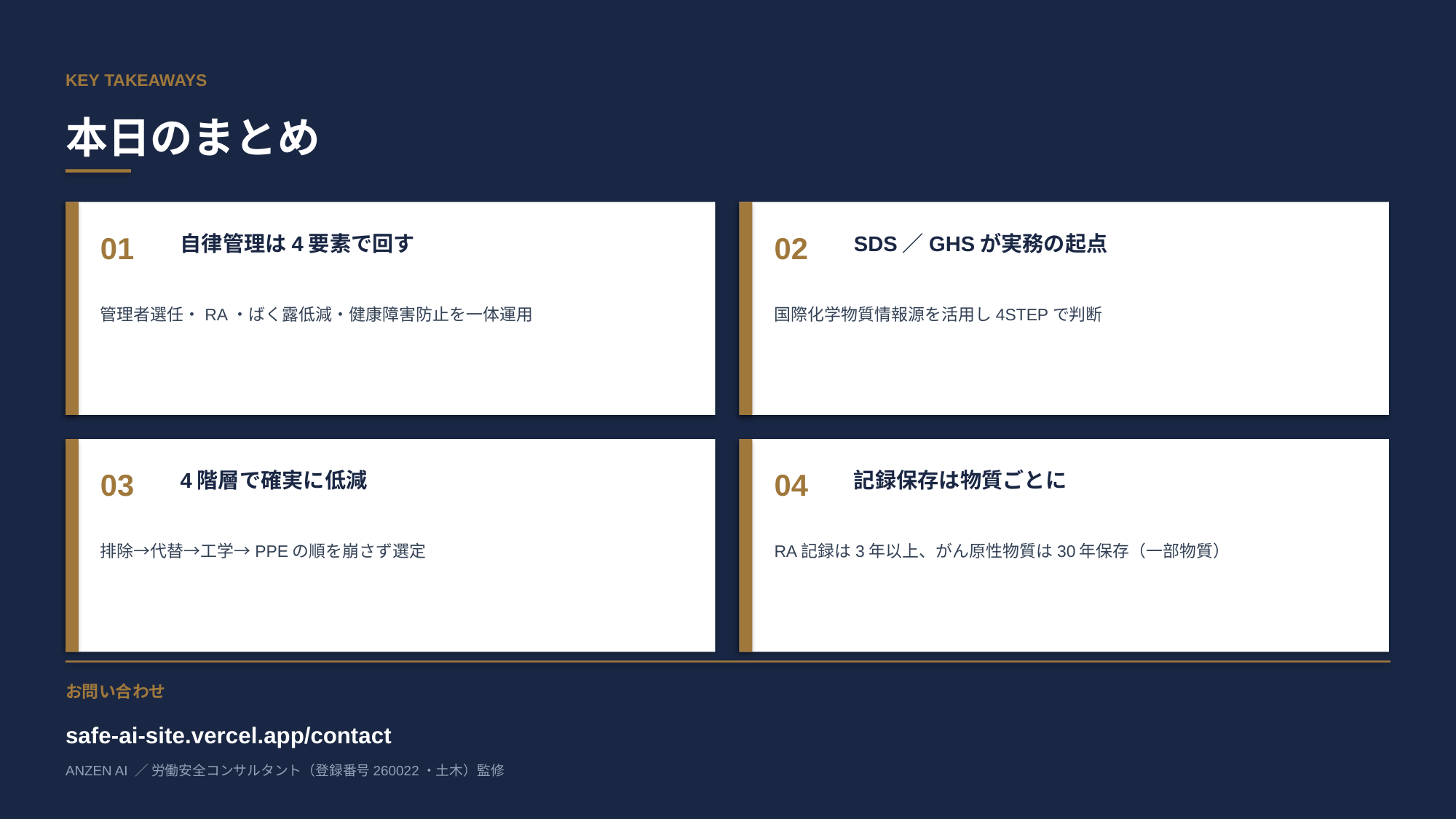

KEY TAKEAWAYS
本日のまとめ

01
02
自律管理は4要素で回す
SDS／GHSが実務の起点
管理者選任・RA・ばく露低減・健康障害防止を一体運用
国際化学物質情報源を活用し4STEPで判断

03
04
4階層で確実に低減
記録保存は物質ごとに
排除→代替→工学→PPEの順を崩さず選定
RA記録は3年以上、がん原性物質は30年保存（一部物質）

お問い合わせ
safe-ai-site.vercel.app/contact
ANZEN AI ／ 労働安全コンサルタント（登録番号260022・土木）監修